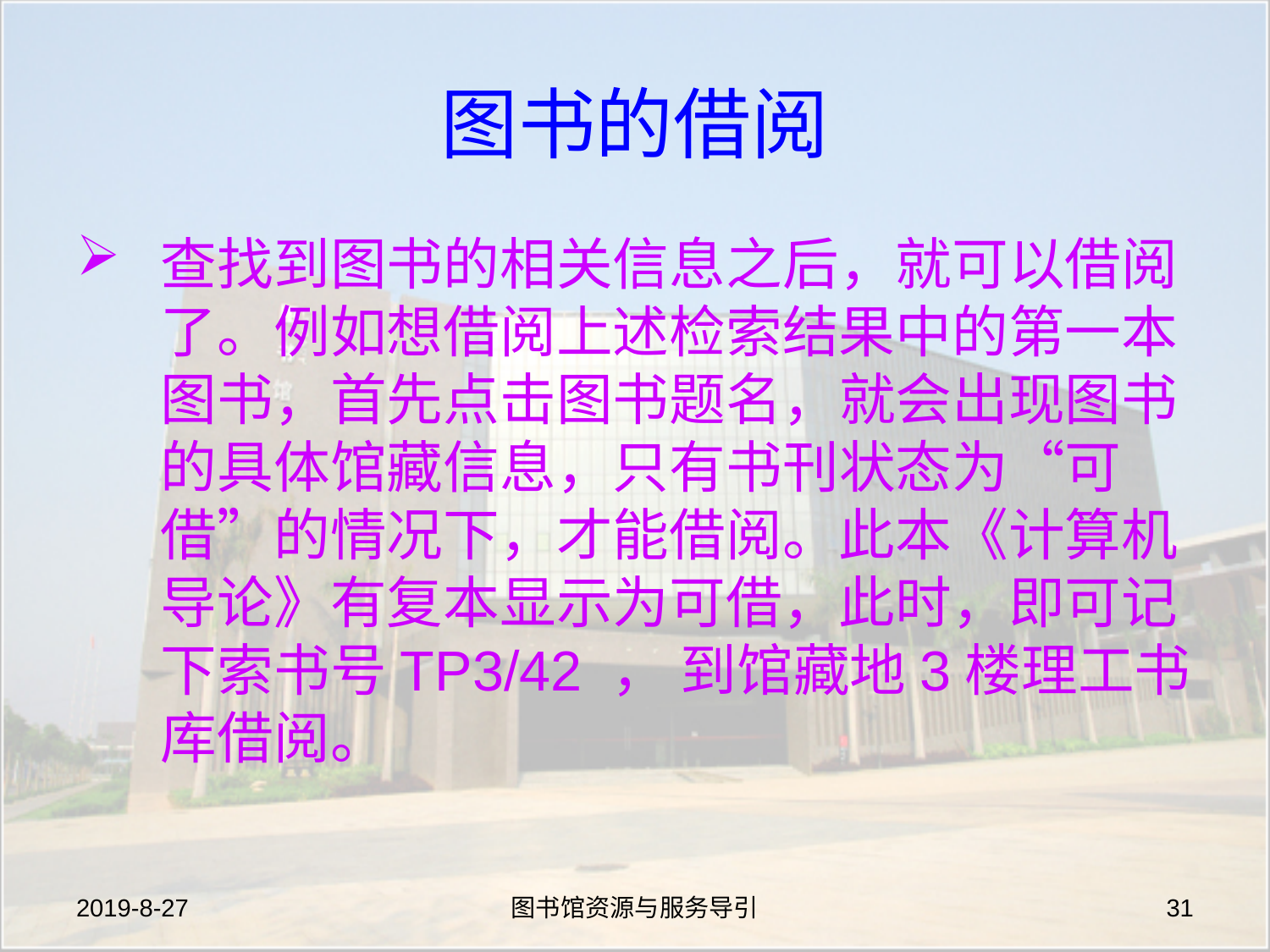

# 图书的借阅
查找到图书的相关信息之后，就可以借阅了。例如想借阅上述检索结果中的第一本图书，首先点击图书题名，就会出现图书的具体馆藏信息，只有书刊状态为“可借”的情况下，才能借阅。此本《计算机导论》有复本显示为可借，此时，即可记下索书号TP3/42 ， 到馆藏地3楼理工书库借阅。
2019-8-27
图书馆资源与服务导引
31